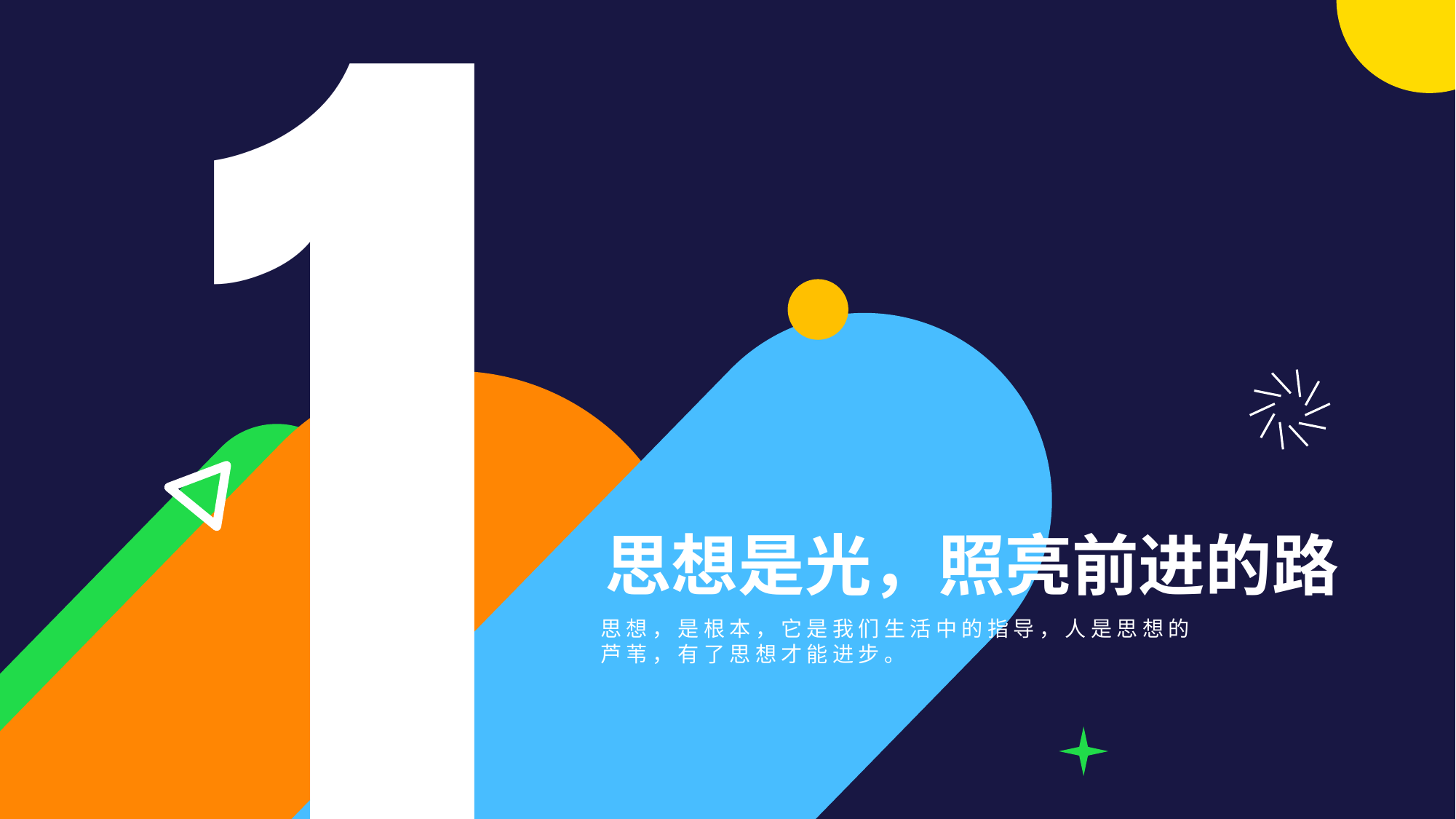

1

思想是光，照亮前进的路
思想，是根本，它是我们生活中的指导，人是思想的芦苇，有了思想才能进步。